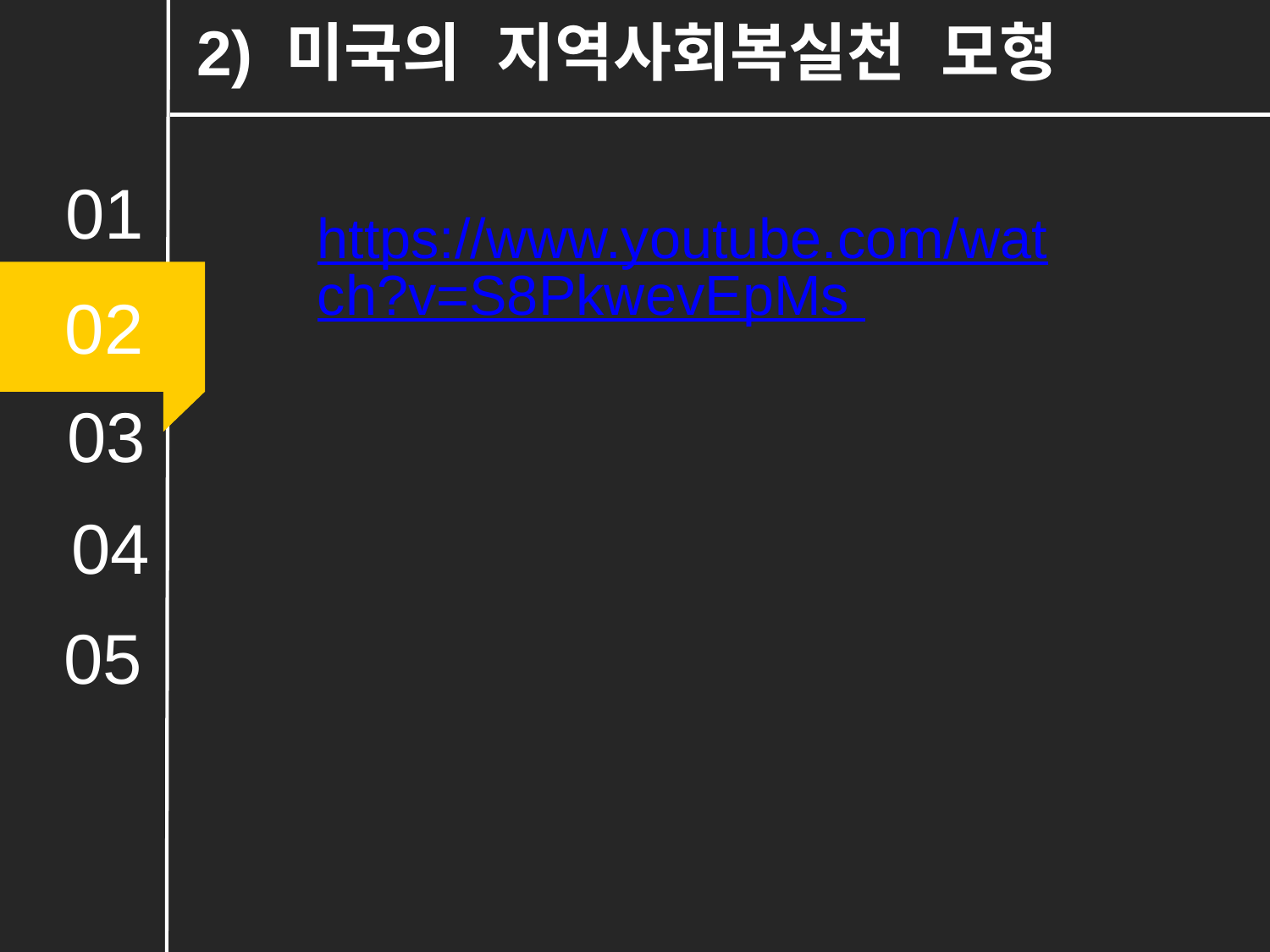

2) 미국의  지역사회복실천  모형
01
https://www.youtube.com/watch?v=S8PkwevEpMs

02
03

04
05